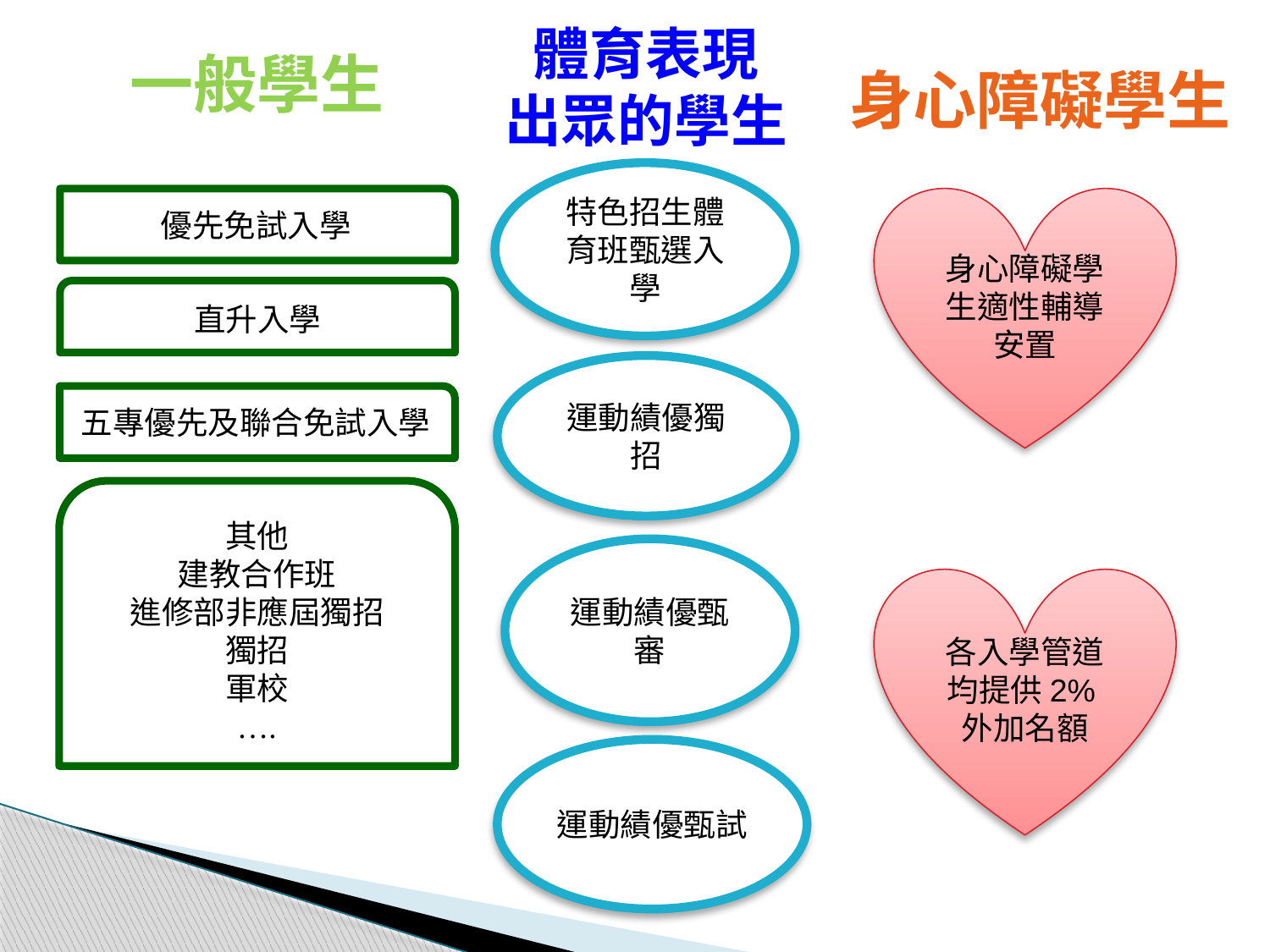

體育表現
出眾的學生
一般學生
身心障礙學生
特色招生體育班甄選入學
身心障礙學生適性輔導安置
優先免試入學
直升入學
運動績優獨招
五專優先及聯合免試入學
其他
建教合作班
進修部非應屆獨招
獨招
軍校
….
運動績優甄審
各入學管道均提供2%外加名額
運動績優甄試